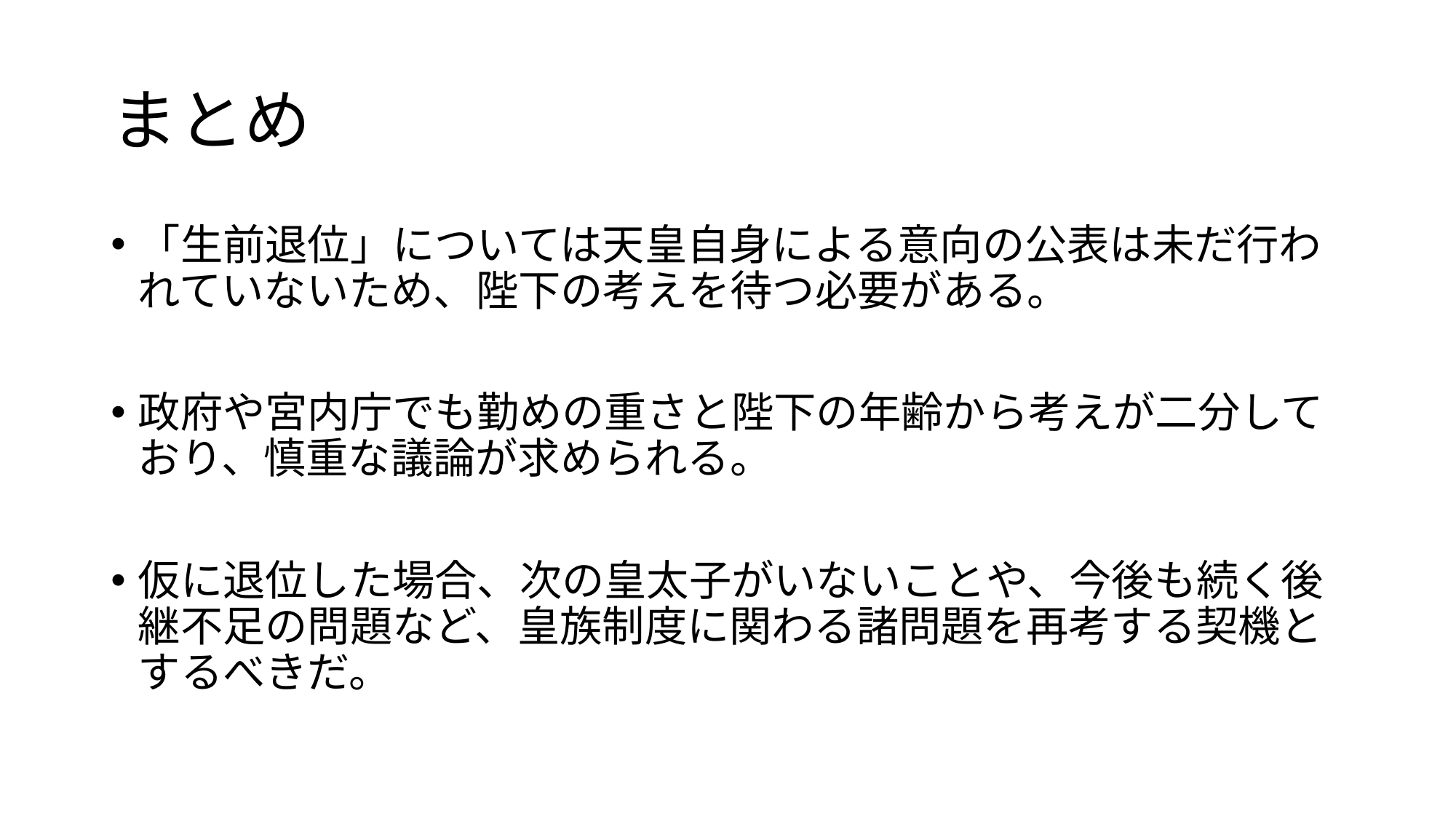

# まとめ
「生前退位」については天皇自身による意向の公表は未だ行われていないため、陛下の考えを待つ必要がある。

政府や宮内庁でも勤めの重さと陛下の年齢から考えが二分しており、慎重な議論が求められる。

仮に退位した場合、次の皇太子がいないことや、今後も続く後継不足の問題など、皇族制度に関わる諸問題を再考する契機とするべきだ。